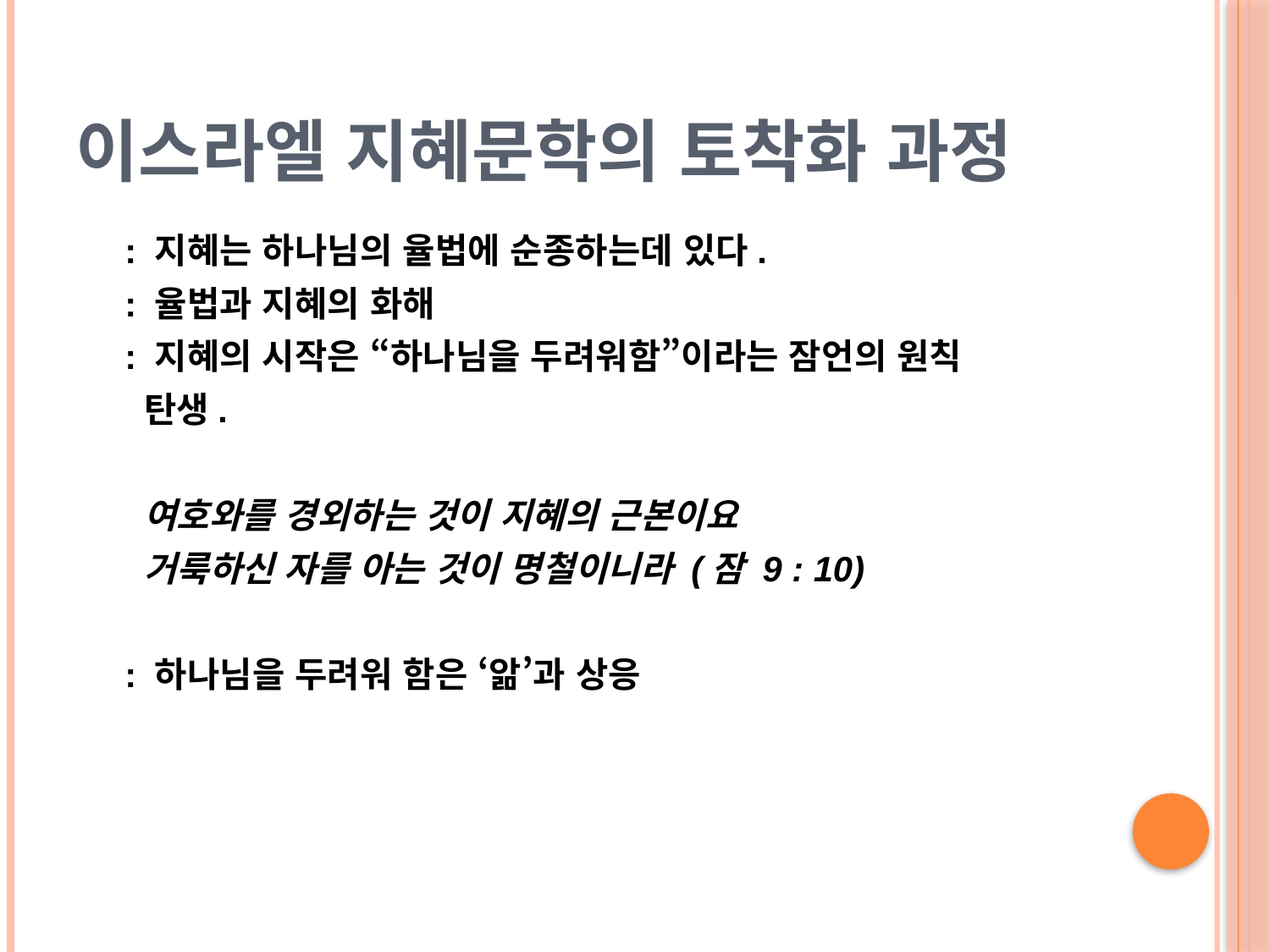

# 이스라엘 지혜문학의 토착화 과정
     : 지혜는 하나님의 율법에 순종하는데 있다.
     : 율법과 지혜의 화해
     : 지혜의 시작은 “하나님을 두려워함”이라는 잠언의 원칙
      탄생.

      여호와를 경외하는 것이 지혜의 근본이요
      거룩하신 자를 아는 것이 명철이니라 (잠 9 : 10)

     : 하나님을 두려워 함은 ‘앎’과 상응